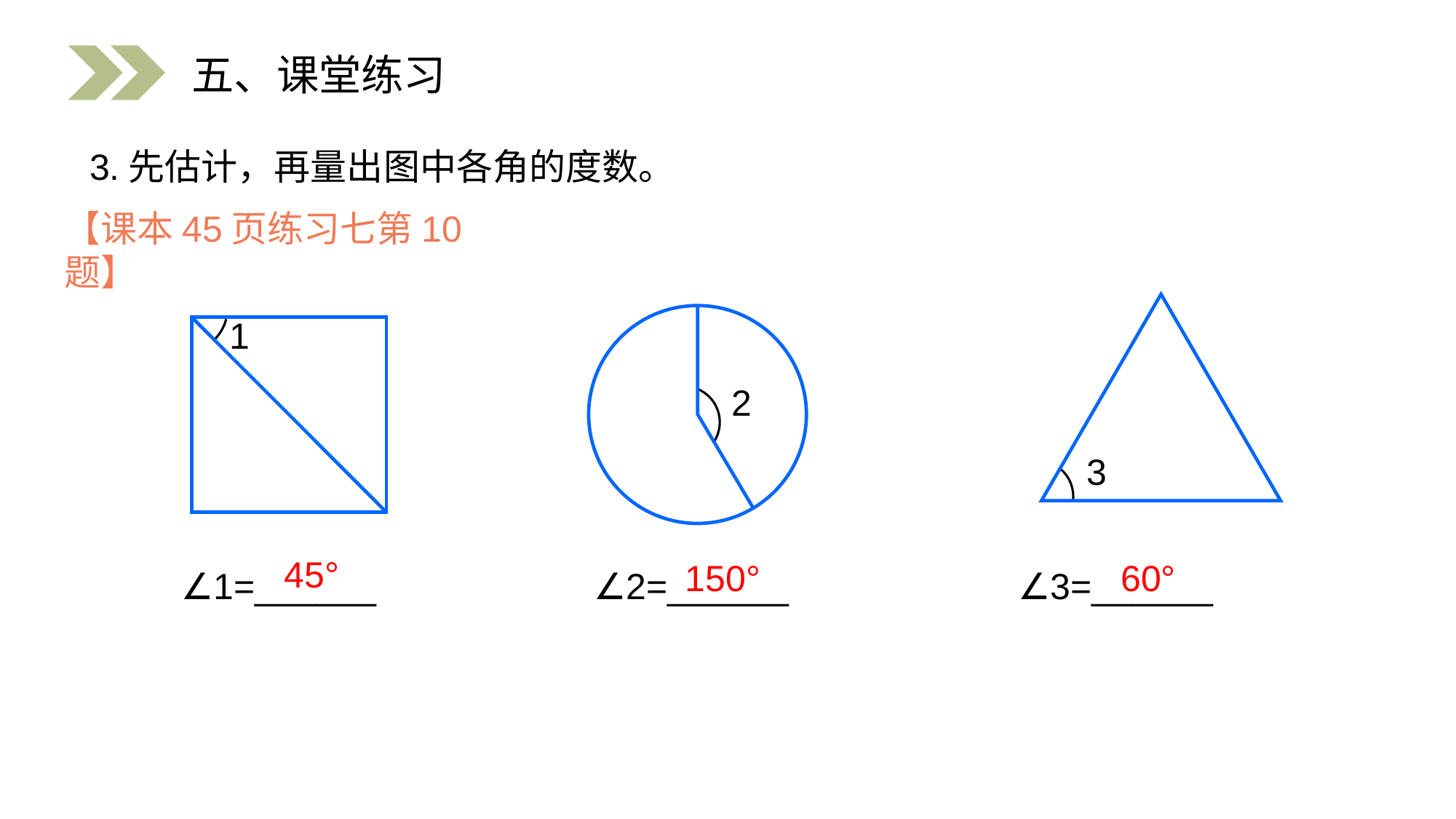

五、课堂练习
3.先估计，再量出图中各角的度数。
【课本45页练习七第10题】

1

3

2

45°
150°
60°
∠1=______
∠2=______
∠3=______